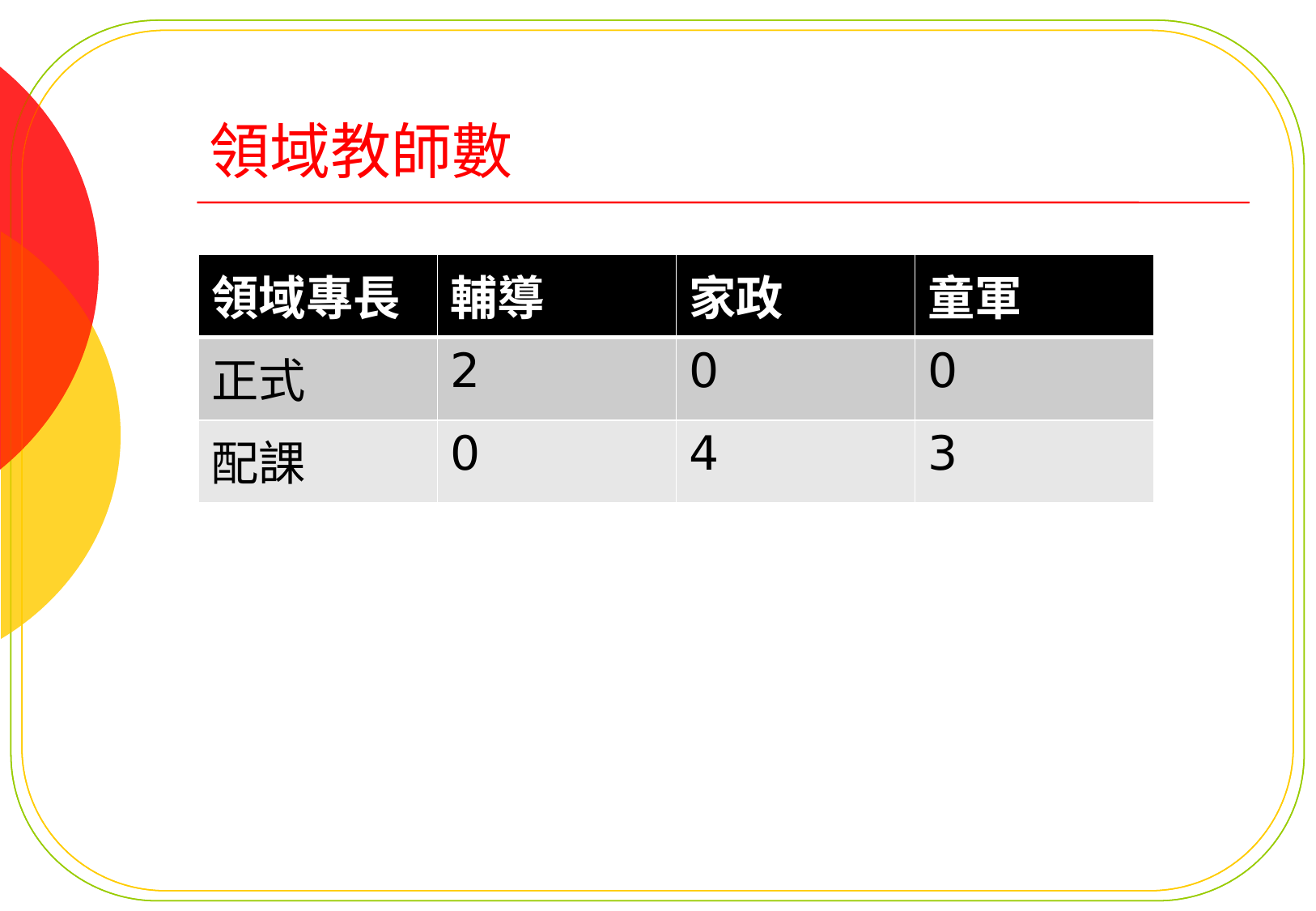

# 領域教師數
| 領域專長 | 輔導 | 家政 | 童軍 |
| --- | --- | --- | --- |
| 正式 | 2 | 0 | 0 |
| 配課 | 0 | 4 | 3 |